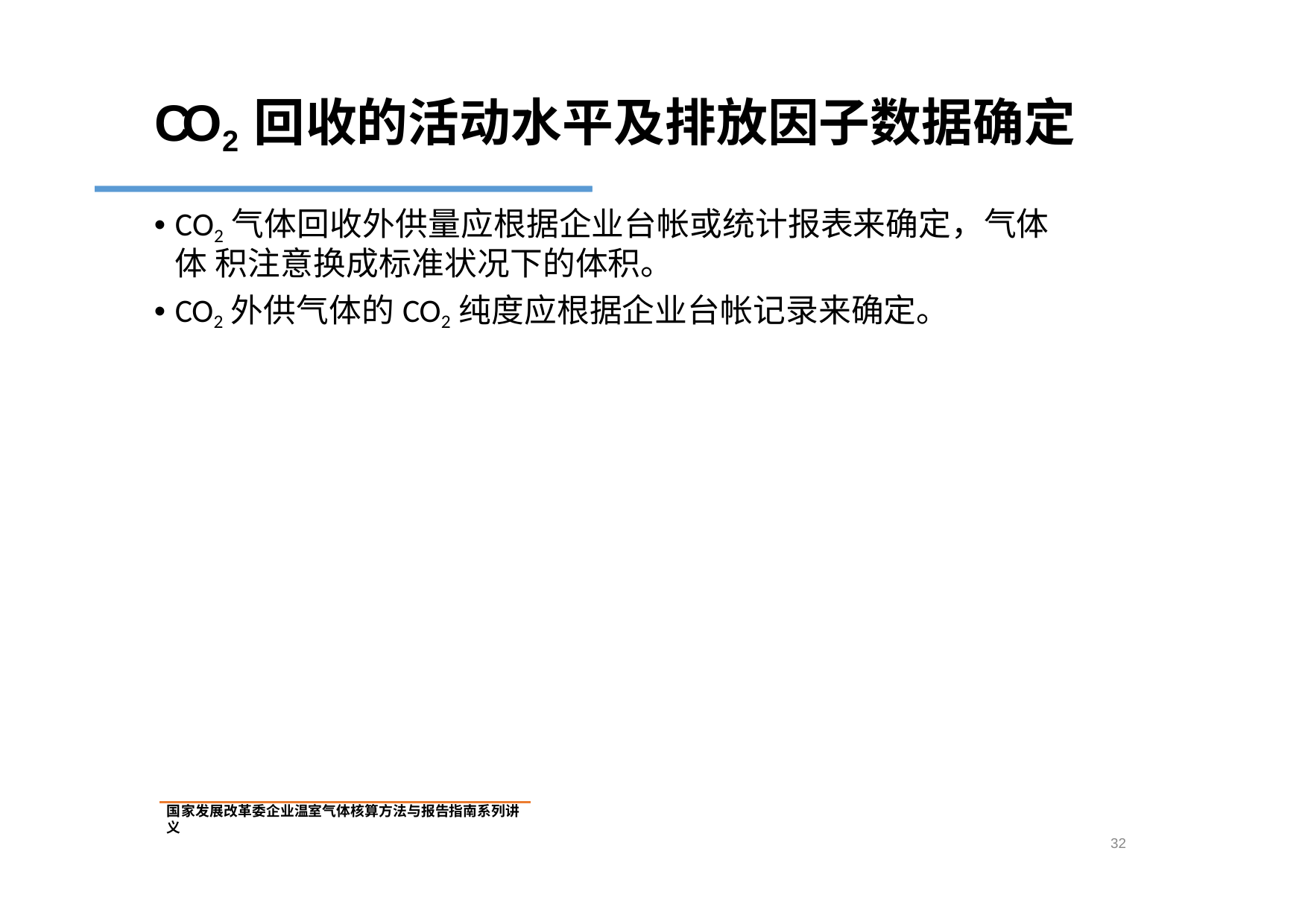

# CO2  回收的活动水平及排放因子数据确定

CO2气体回收外供量应根据企业台帐或统计报表来确定，气体体 积注意换成标准状况下的体积。
CO2外供气体的CO2纯度应根据企业台帐记录来确定。
国家发展改革委企业温室气体核算方法与报告指南系列讲义

32